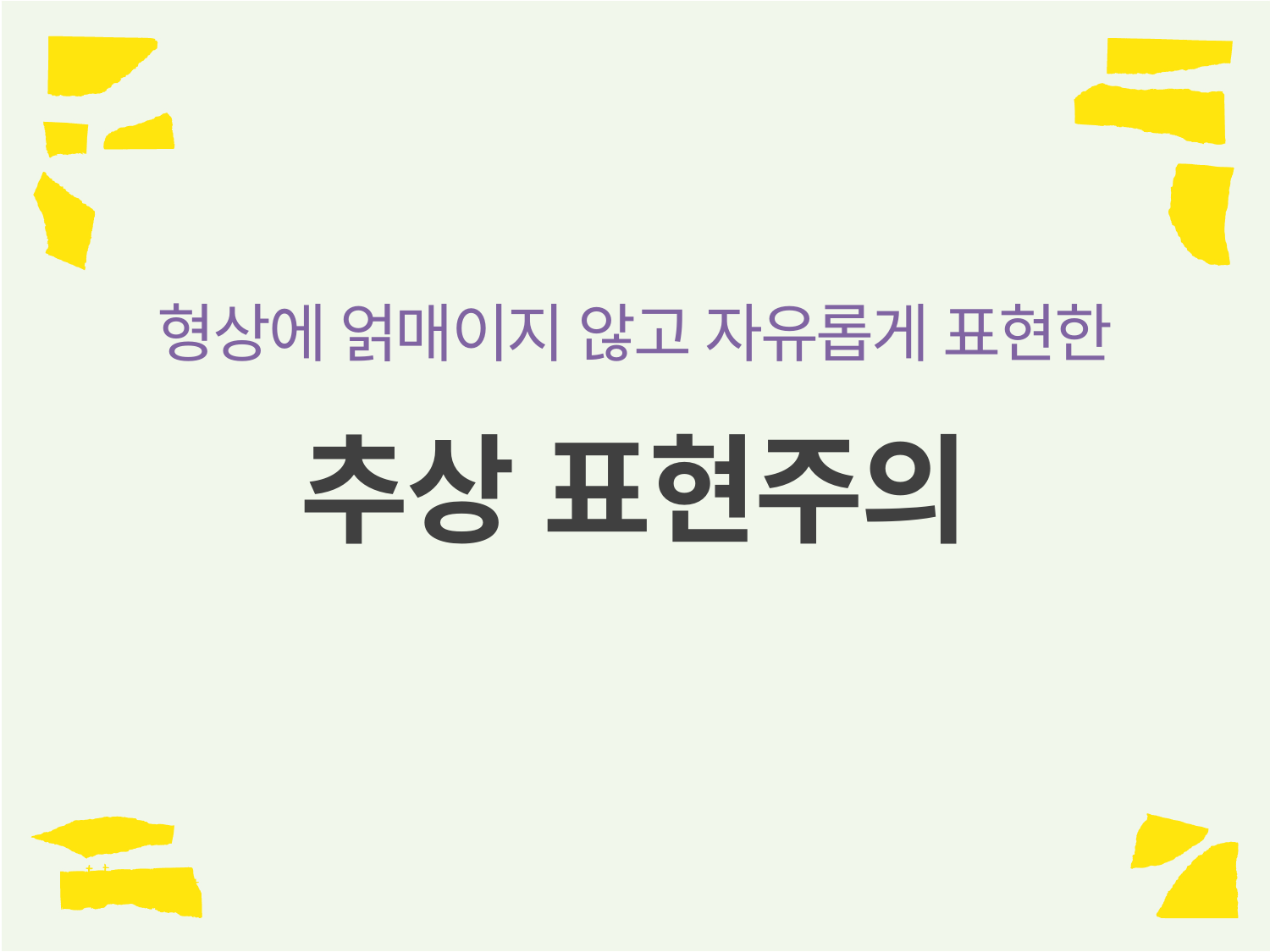

# 형상에 얽매이지 않고 자유롭게 표현한
추상 표현주의